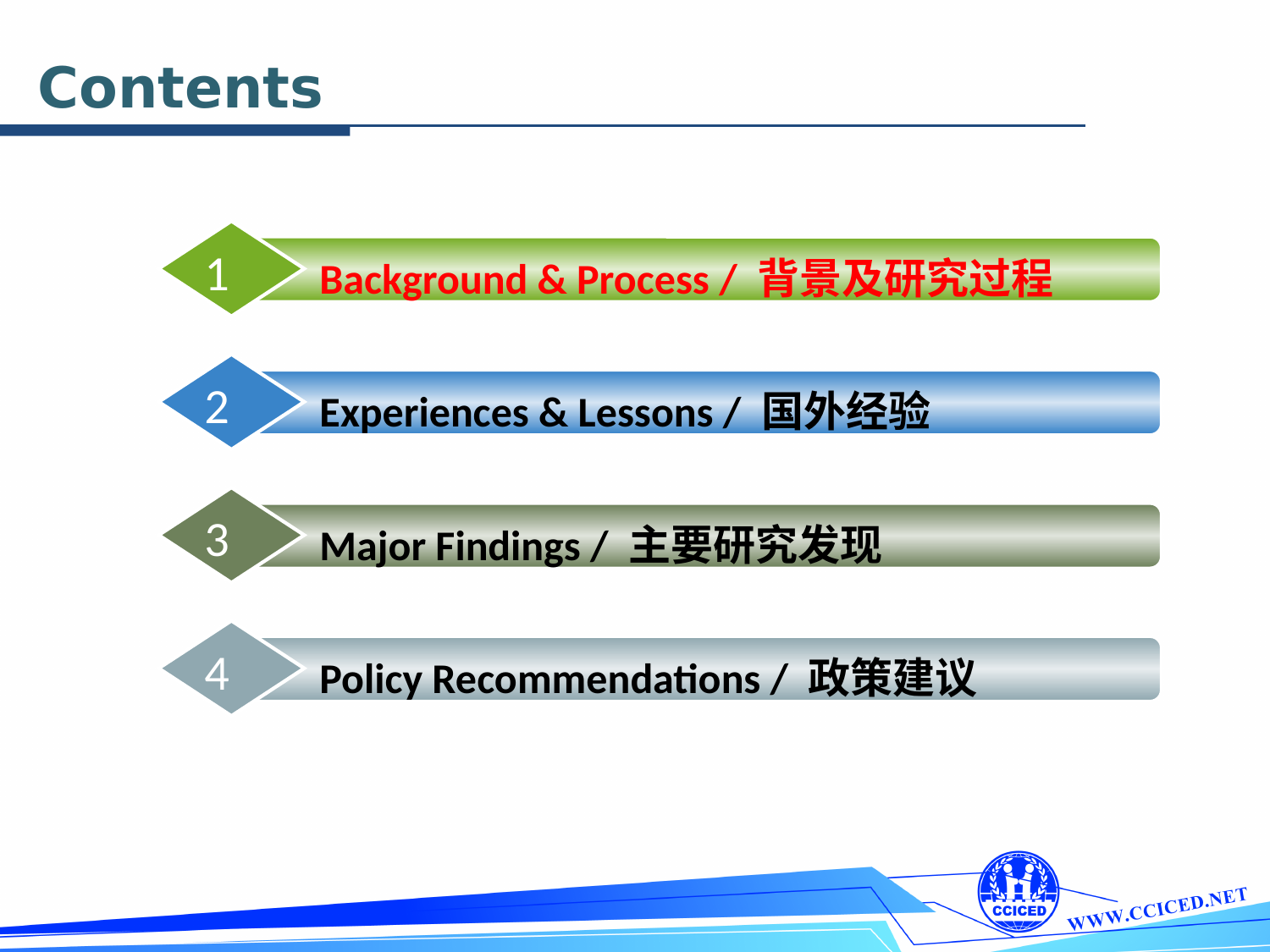

Contents

1

  Background & Process / 背景及研究过程

2

  Experiences & Lessons / 国外经验

3

  Major Findings / 主要研究发现

4

  Policy Recommendations / 政策建议